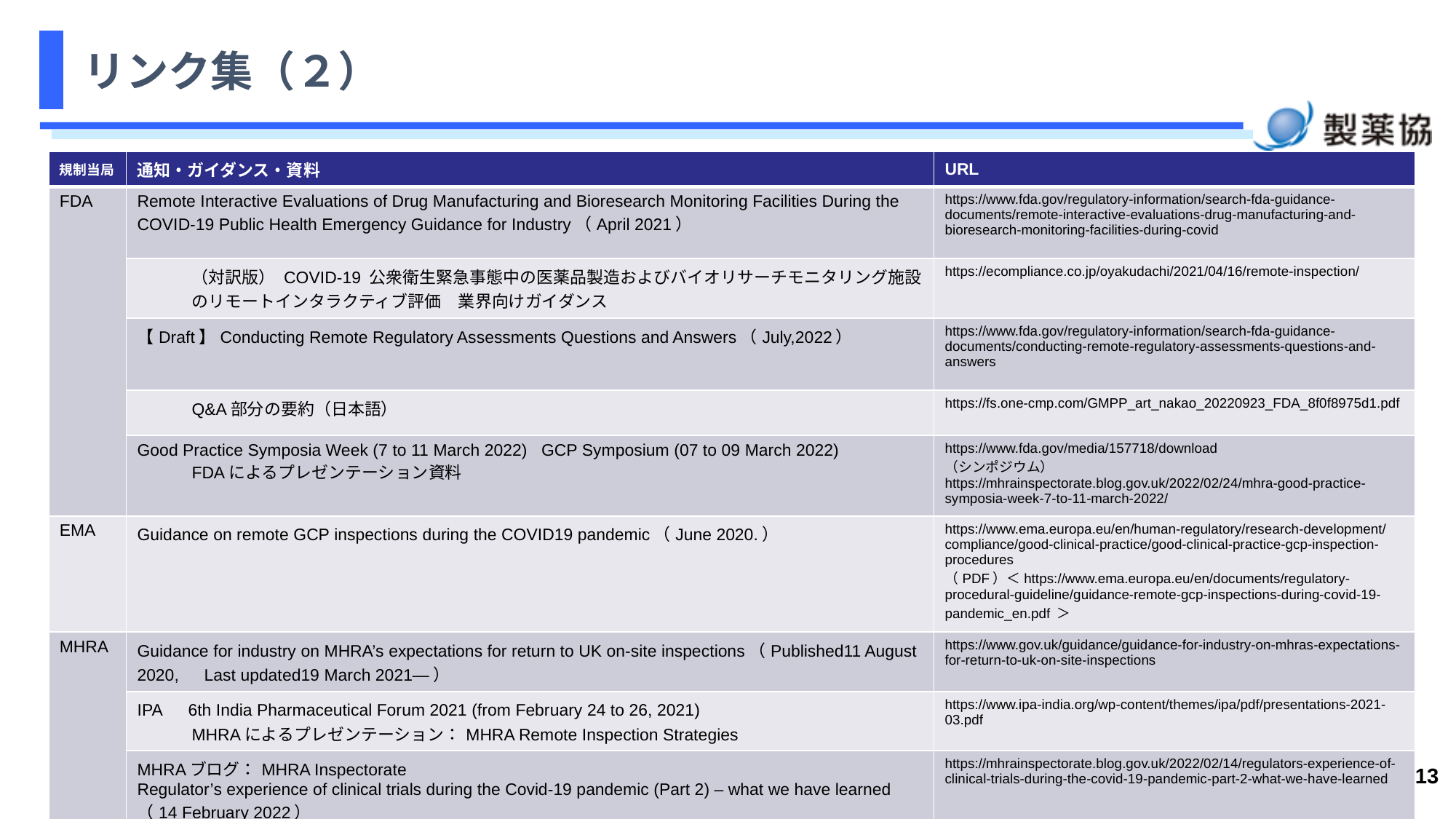

# リンク集（２）
| 規制当局 | 通知・ガイダンス・資料 | URL |
| --- | --- | --- |
| FDA | Remote Interactive Evaluations of Drug Manufacturing and Bioresearch Monitoring Facilities During the COVID-19 Public Health Emergency Guidance for Industry（April 2021） | https://www.fda.gov/regulatory-information/search-fda-guidance-documents/remote-interactive-evaluations-drug-manufacturing-and-bioresearch-monitoring-facilities-during-covid |
|  | （対訳版） COVID-19 公衆衛生緊急事態中の医薬品製造およびバイオリサーチモニタリング施設のリモートインタラクティブ評価　業界向けガイダンス | https://ecompliance.co.jp/oyakudachi/2021/04/16/remote-inspection/ |
|  | 【Draft】Conducting Remote Regulatory Assessments Questions and Answers（July,2022） | https://www.fda.gov/regulatory-information/search-fda-guidance-documents/conducting-remote-regulatory-assessments-questions-and-answers |
|  | Q&A部分の要約（日本語） | https://fs.one-cmp.com/GMPP\_art\_nakao\_20220923\_FDA\_8f0f8975d1.pdf |
|  | Good Practice Symposia Week (7 to 11 March 2022) GCP Symposium (07 to 09 March 2022) FDAによるプレゼンテーション資料 | https://www.fda.gov/media/157718/download （シンポジウム） https://mhrainspectorate.blog.gov.uk/2022/02/24/mhra-good-practice-symposia-week-7-to-11-march-2022/ |
| EMA | Guidance on remote GCP inspections during the COVID19 pandemic（June 2020.） | https://www.ema.europa.eu/en/human-regulatory/research-development/compliance/good-clinical-practice/good-clinical-practice-gcp-inspection-procedures （PDF）＜https://www.ema.europa.eu/en/documents/regulatory-procedural-guideline/guidance-remote-gcp-inspections-during-covid-19-pandemic\_en.pdf ＞ |
| MHRA | Guidance for industry on MHRA’s expectations for return to UK on-site inspections（Published11 August 2020,　Last updated19 March 2021—） | https://www.gov.uk/guidance/guidance-for-industry-on-mhras-expectations-for-return-to-uk-on-site-inspections |
|  | IPA　6th India Pharmaceutical Forum 2021 (from February 24 to 26, 2021) MHRAによるプレゼンテーション：MHRA Remote Inspection Strategies | https://www.ipa-india.org/wp-content/themes/ipa/pdf/presentations-2021-03.pdf |
|  | MHRAブログ：MHRA Inspectorate Regulator’s experience of clinical trials during the Covid-19 pandemic (Part 2) – what we have learned（14 February 2022） | https://mhrainspectorate.blog.gov.uk/2022/02/14/regulators-experience-of-clinical-trials-during-the-covid-19-pandemic-part-2-what-we-have-learned |
13